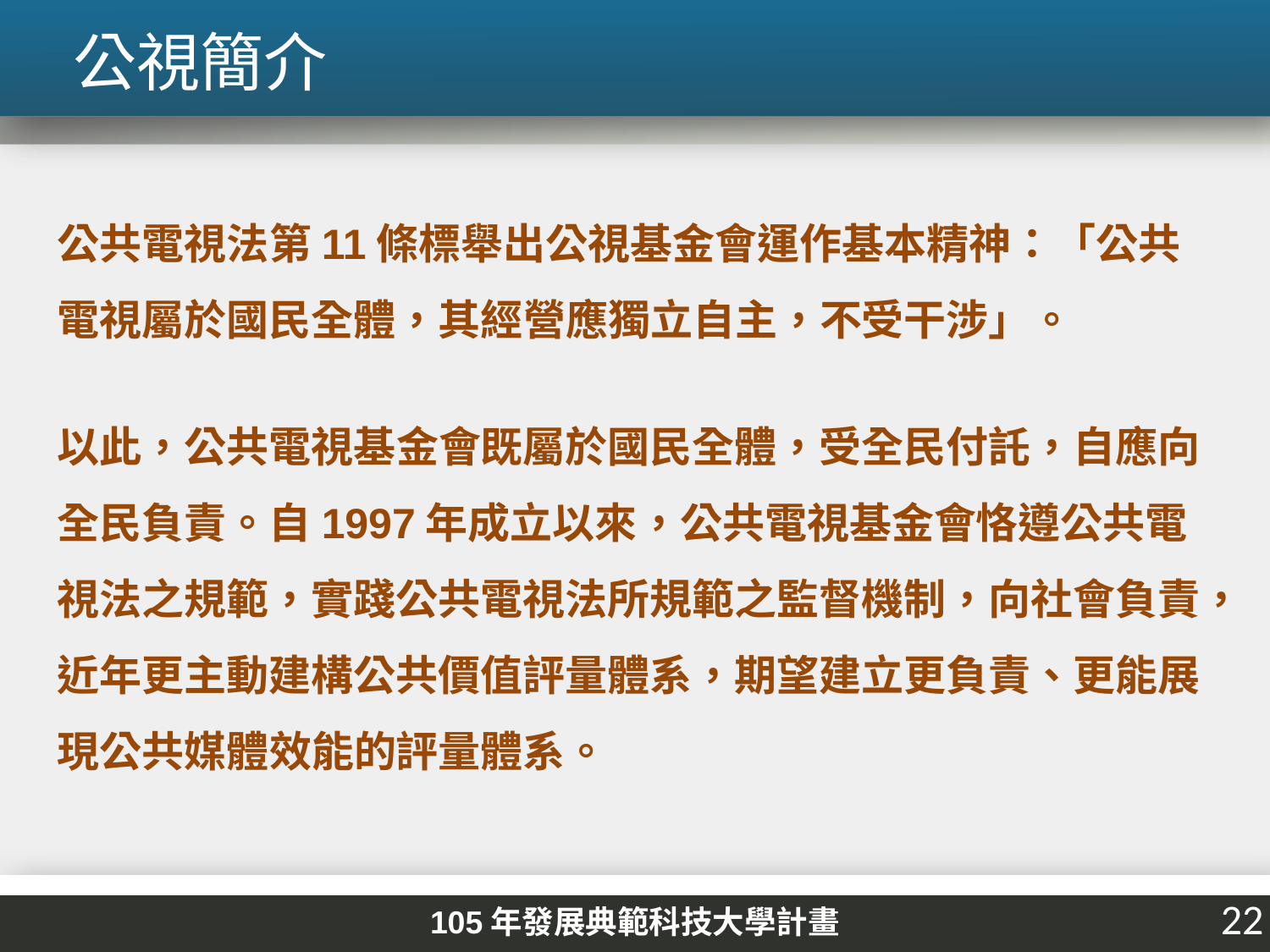

公視簡介
公共電視法第11條標舉出公視基金會運作基本精神：「公共電視屬於國民全體，其經營應獨立自主，不受干涉」。
以此，公共電視基金會既屬於國民全體，受全民付託，自應向全民負責。自1997年成立以來，公共電視基金會恪遵公共電視法之規範，實踐公共電視法所規範之監督機制，向社會負責，近年更主動建構公共價值評量體系，期望建立更負責、更能展現公共媒體效能的評量體系。